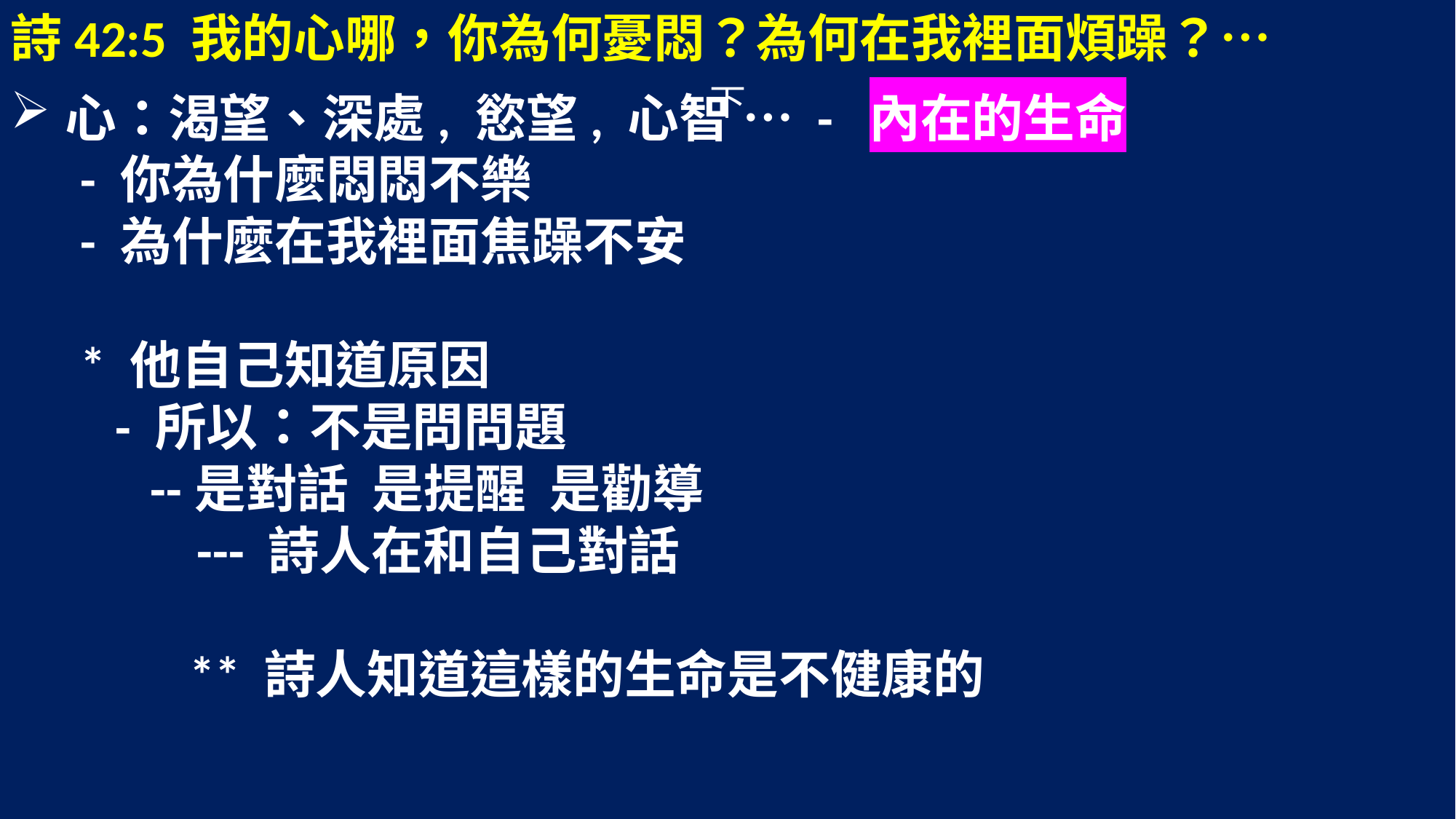

詩42:5 我的心哪，你為何憂悶？為何在我裡面煩躁？…

心：渴望、深處, 慾望, 心智 … -  內在的生命
      - 你為什麼悶悶不樂
      - 為什麼在我裡面焦躁不安

      * 他自己知道原因
         - 所以：不是問問題
            --是對話  是提醒  是勸導
                --- 詩人在和自己對話

　　　 ** 詩人知道這樣的生命是不健康的

# 下